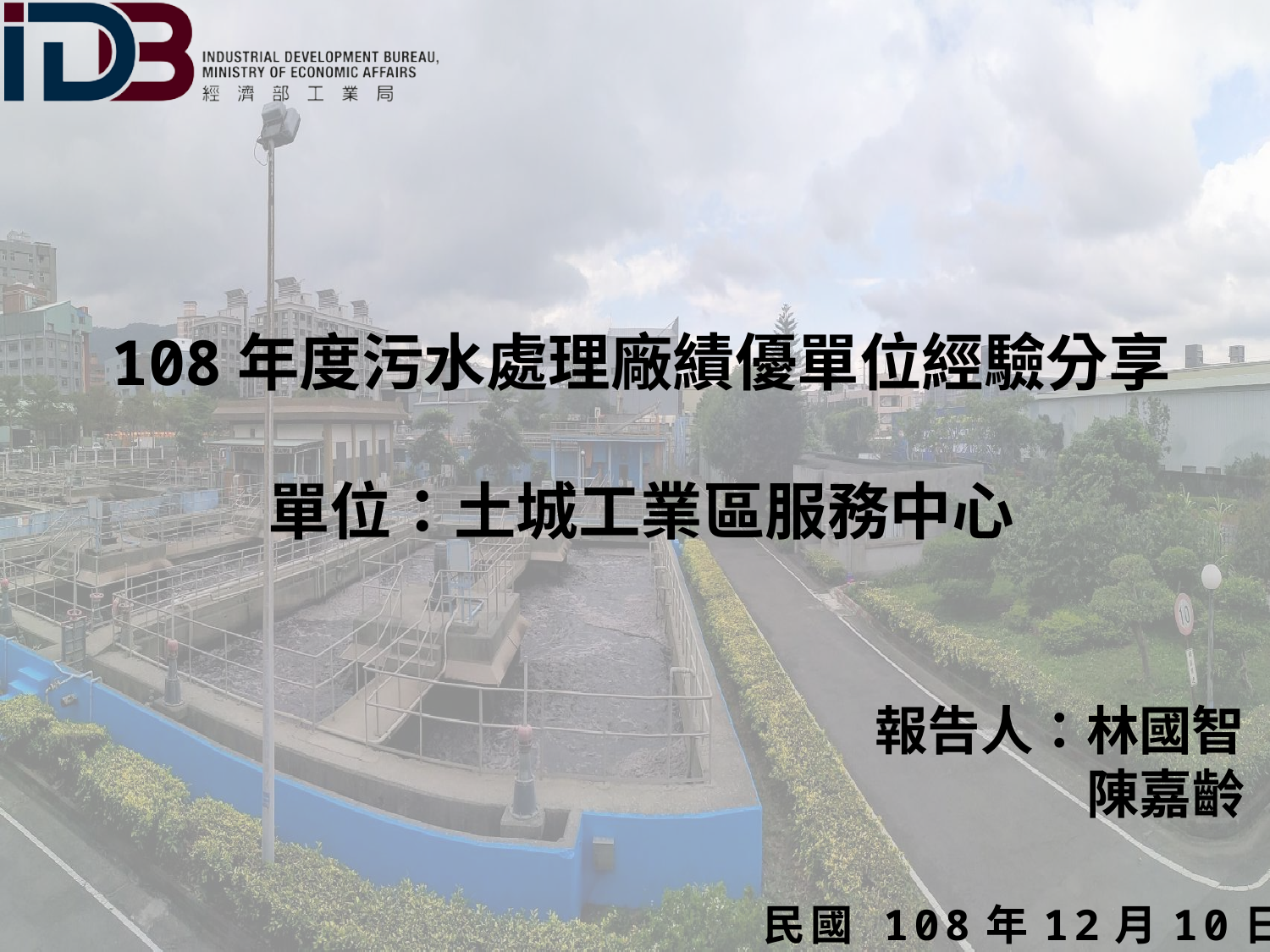

# 108年度污水處理廠績優單位經驗分享 單位：土城工業區服務中心
報告人：林國智
陳嘉齡
民國 108年12月10日